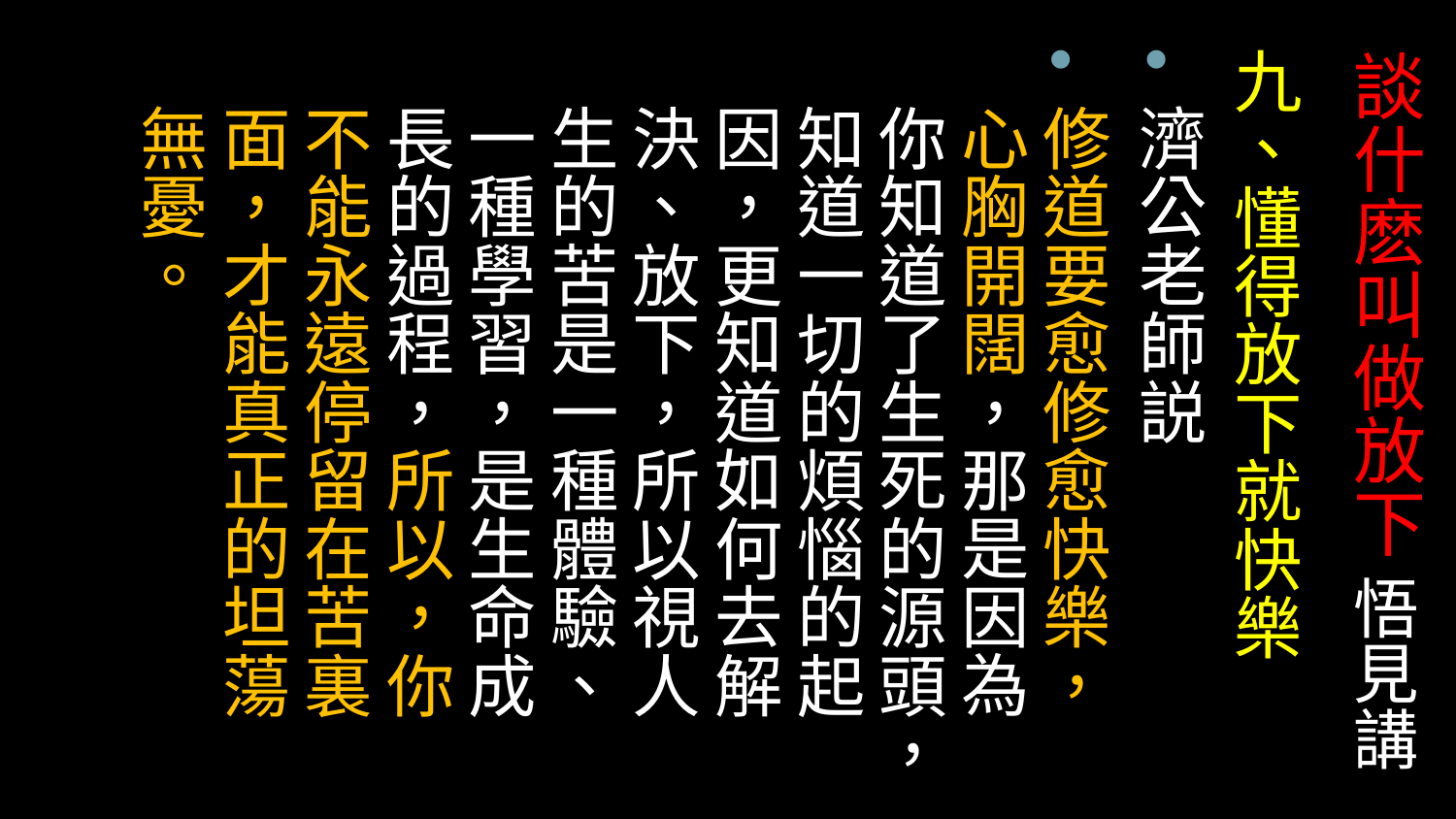

九、懂得放下就快樂
濟公老師説
修道要愈修愈快樂，心胸開闊，那是因為你知道了生死的源頭，知道一切的煩惱的起因，更知道如何去解決、放下，所以視人生的苦是一種體驗、一種學習，是生命成長的過程，所以，你不能永遠停留在苦裏面，才能真正的坦蕩無憂。

# 談什麽叫做放下 悟見講